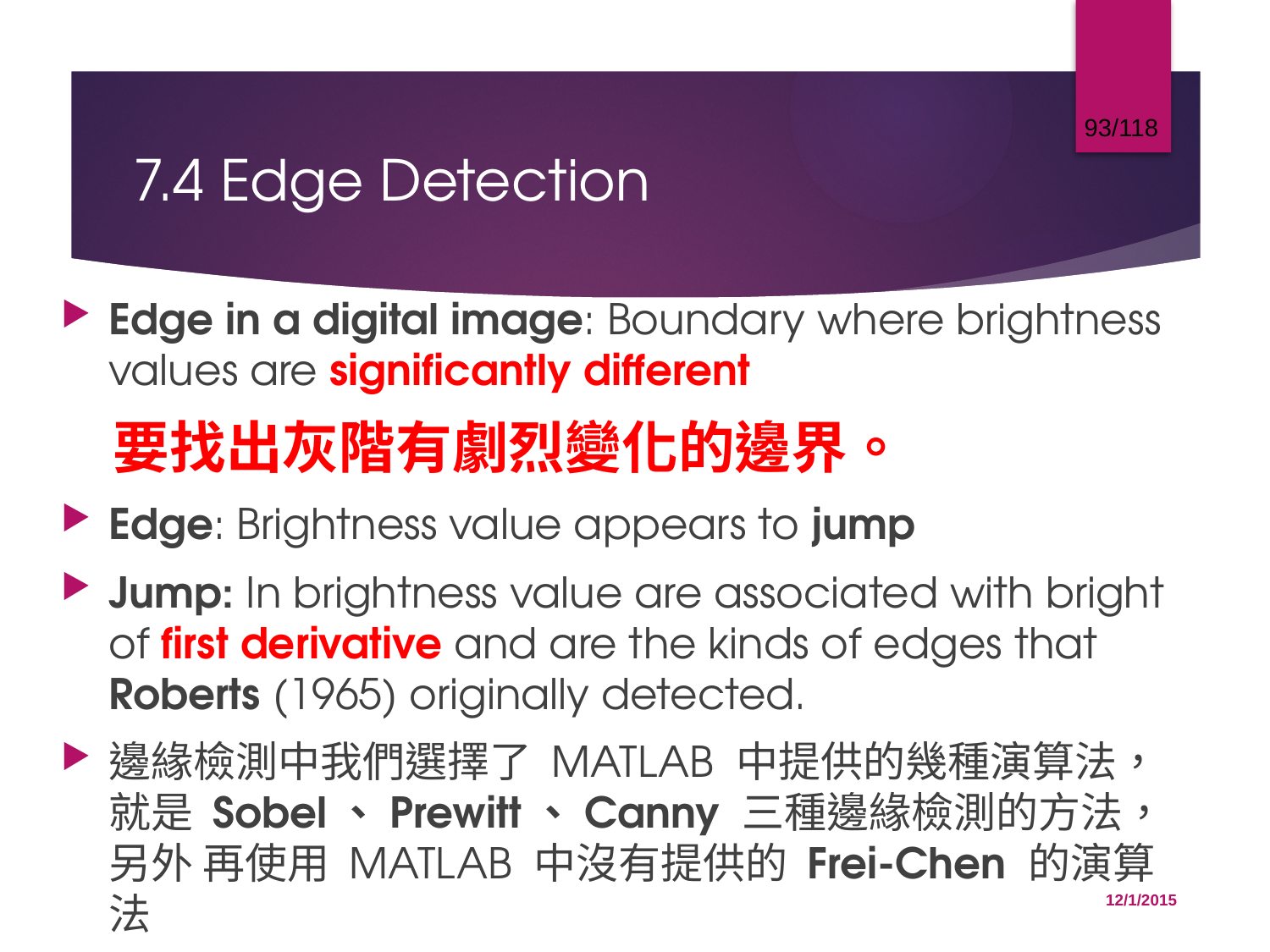

93/118
# 7.4 Edge Detection
Edge in a digital image: Boundary where brightness values are significantly different
   要找出灰階有劇烈變化的邊界。
Edge: Brightness value appears to jump
Jump: In brightness value are associated with bright of first derivative and are the kinds of edges that Roberts (1965) originally detected.
邊緣檢測中我們選擇了 MATLAB 中提供的幾種演算法，就是 Sobel、Prewitt、Canny 三種邊緣檢測的方法，另外 再使用 MATLAB 中沒有提供的 Frei-Chen 的演算法
12/1/2015